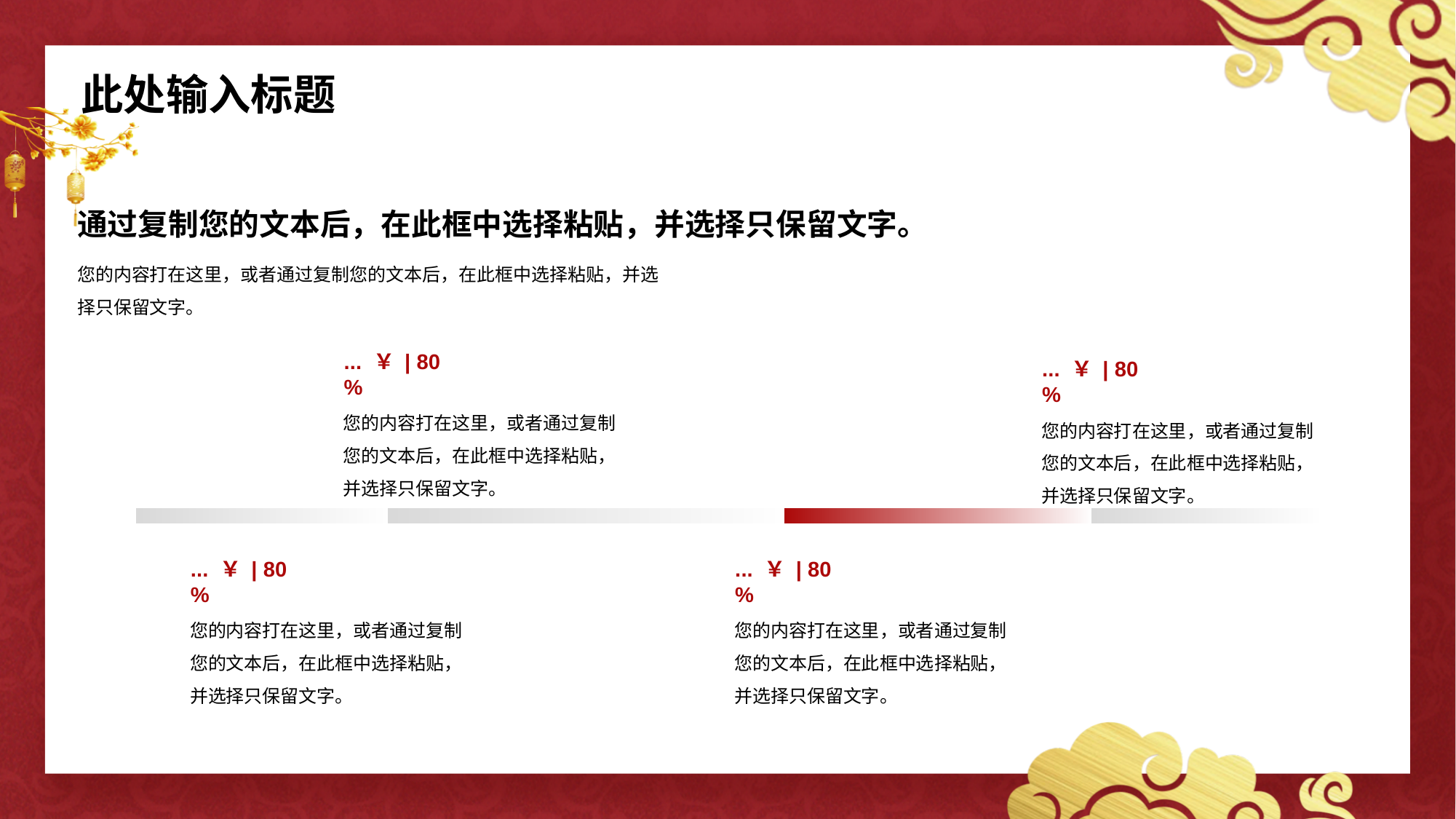

此处输入标题
通过复制您的文本后，在此框中选择粘贴，并选择只保留文字。
您的内容打在这里，或者通过复制您的文本后，在此框中选择粘贴，并选择只保留文字。

...  ￥ | 80 %
...  ￥ | 80 %

您的内容打在这里，或者通过复制您的文本后，在此框中选择粘贴，并选择只保留文字。

您的内容打在这里，或者通过复制您的文本后，在此框中选择粘贴，并选择只保留文字。
...  ￥ | 80 %
...  ￥ | 80 %
您的内容打在这里，或者通过复制您的文本后，在此框中选择粘贴，并选择只保留文字。
您的内容打在这里，或者通过复制您的文本后，在此框中选择粘贴，并选择只保留文字。